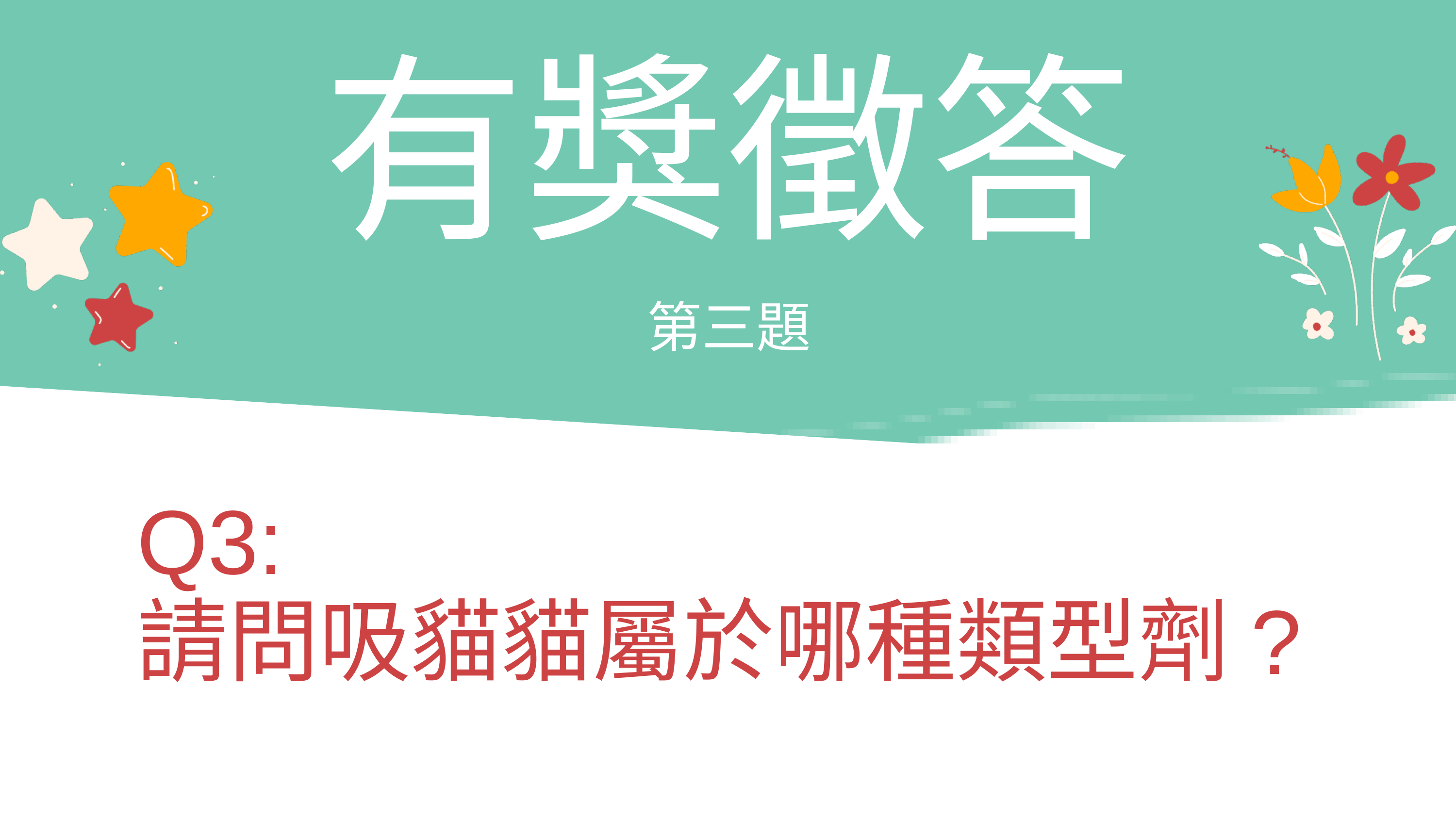

有獎徵答
第三題
|  |  |  |  |
| --- | --- | --- | --- |
|  |  |  |  |
|  |  |  |  |
Q3:
請問吸貓貓屬於哪種類型劑?